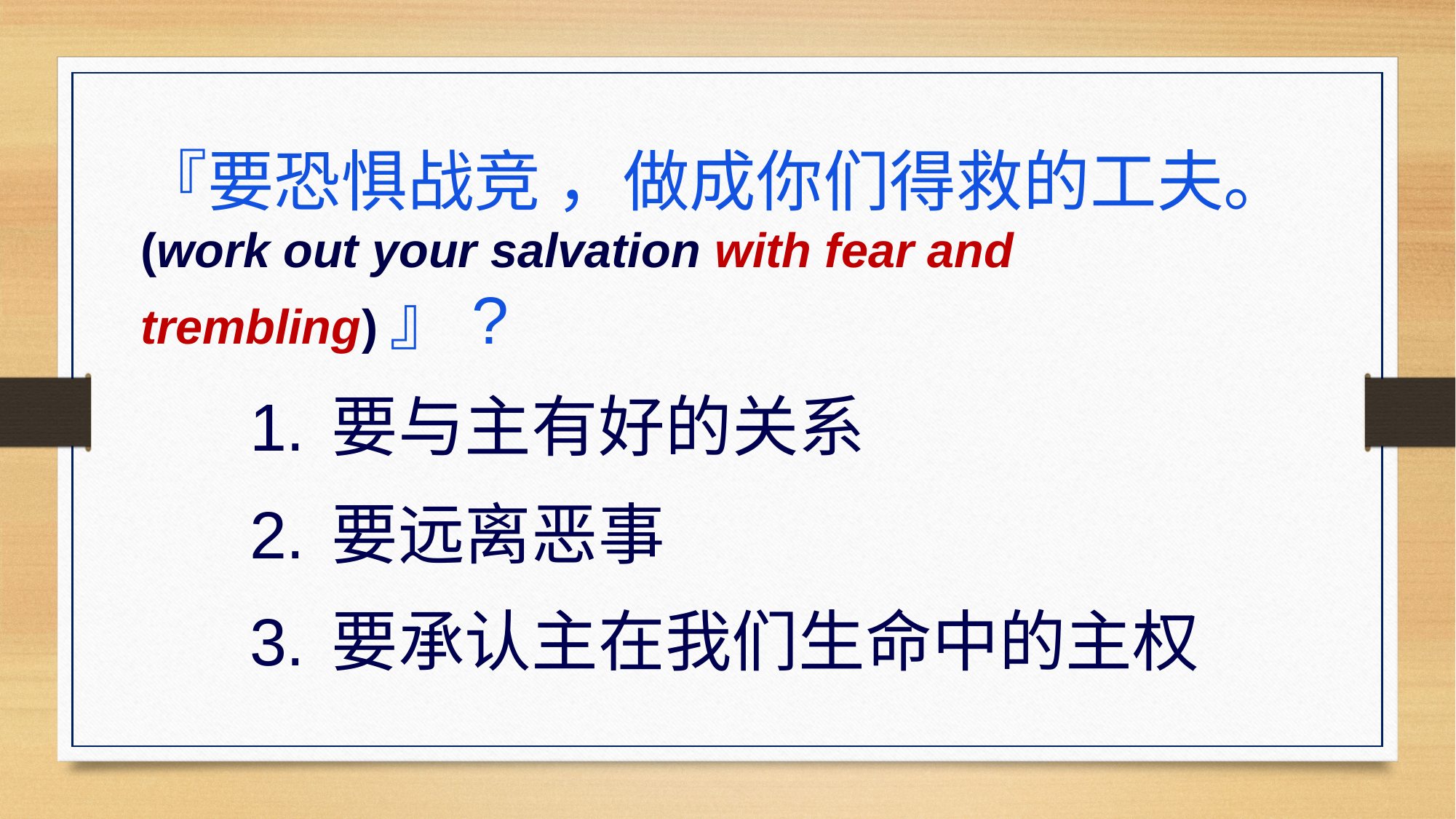

『要恐惧战竞 ，做成你们得救的工夫。 (work out your salvation with fear and trembling)』?
要与主有好的关系
要远离恶事
要承认主在我们生命中的主权